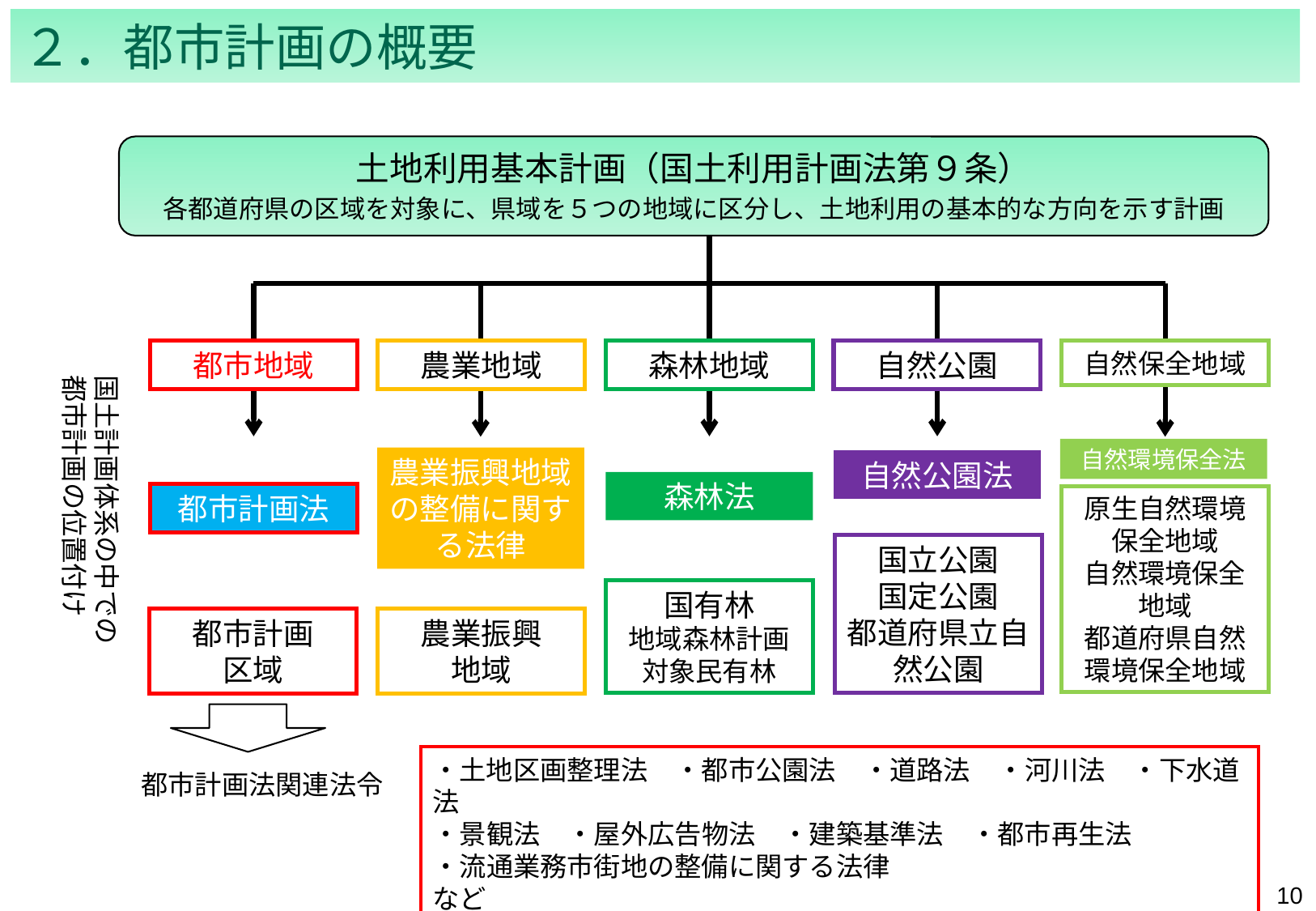

２．都市計画の概要
土地利用基本計画（国土利用計画法第９条）
各都道府県の区域を対象に、県域を５つの地域に区分し、土地利用の基本的な方向を示す計画
都市地域
農業地域
森林地域
自然公園
自然保全地域
国土計画体系の中での
都市計画の位置付け
自然環境保全法
農業振興地域の整備に関する法律
自然公園法
森林法
都市計画法
原生自然環境保全地域
自然環境保全地域
都道府県自然環境保全地域
国立公園
国定公園
都道府県立自然公園
国有林
地域森林計画対象民有林
都市計画
区域
農業振興
地域

・土地区画整理法　・都市公園法　・道路法　・河川法　・下水道法
・景観法　・屋外広告物法　・建築基準法　・都市再生法
・流通業務市街地の整備に関する法律　　　　　　　　　　　　　など
都市計画法関連法令
10